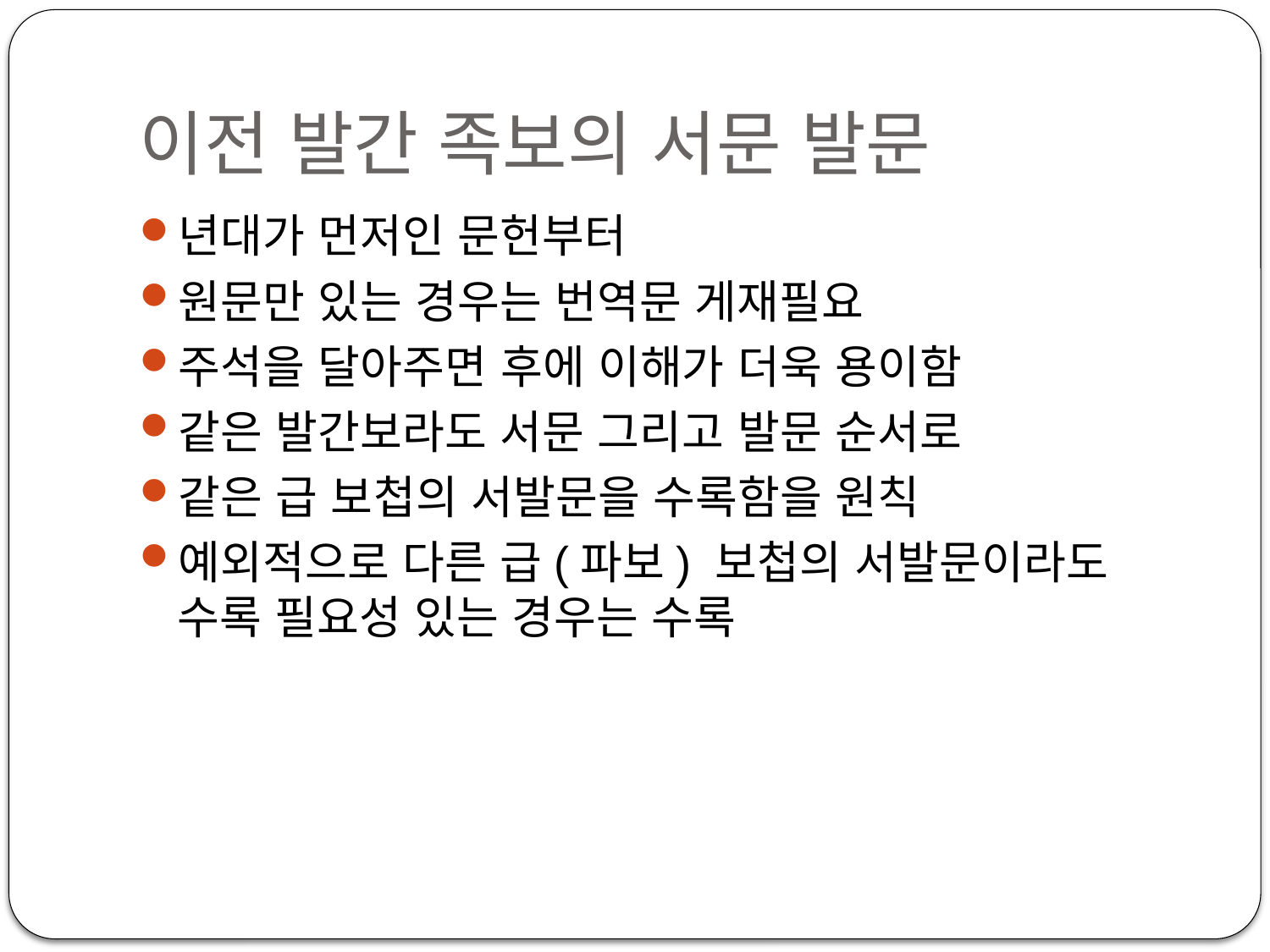

# 이전 발간 족보의 서문 발문
년대가 먼저인 문헌부터
원문만 있는 경우는 번역문 게재필요
주석을 달아주면 후에 이해가 더욱 용이함
같은 발간보라도 서문 그리고 발문 순서로
같은 급 보첩의 서발문을 수록함을 원칙
예외적으로 다른 급(파보) 보첩의 서발문이라도 수록 필요성 있는 경우는 수록